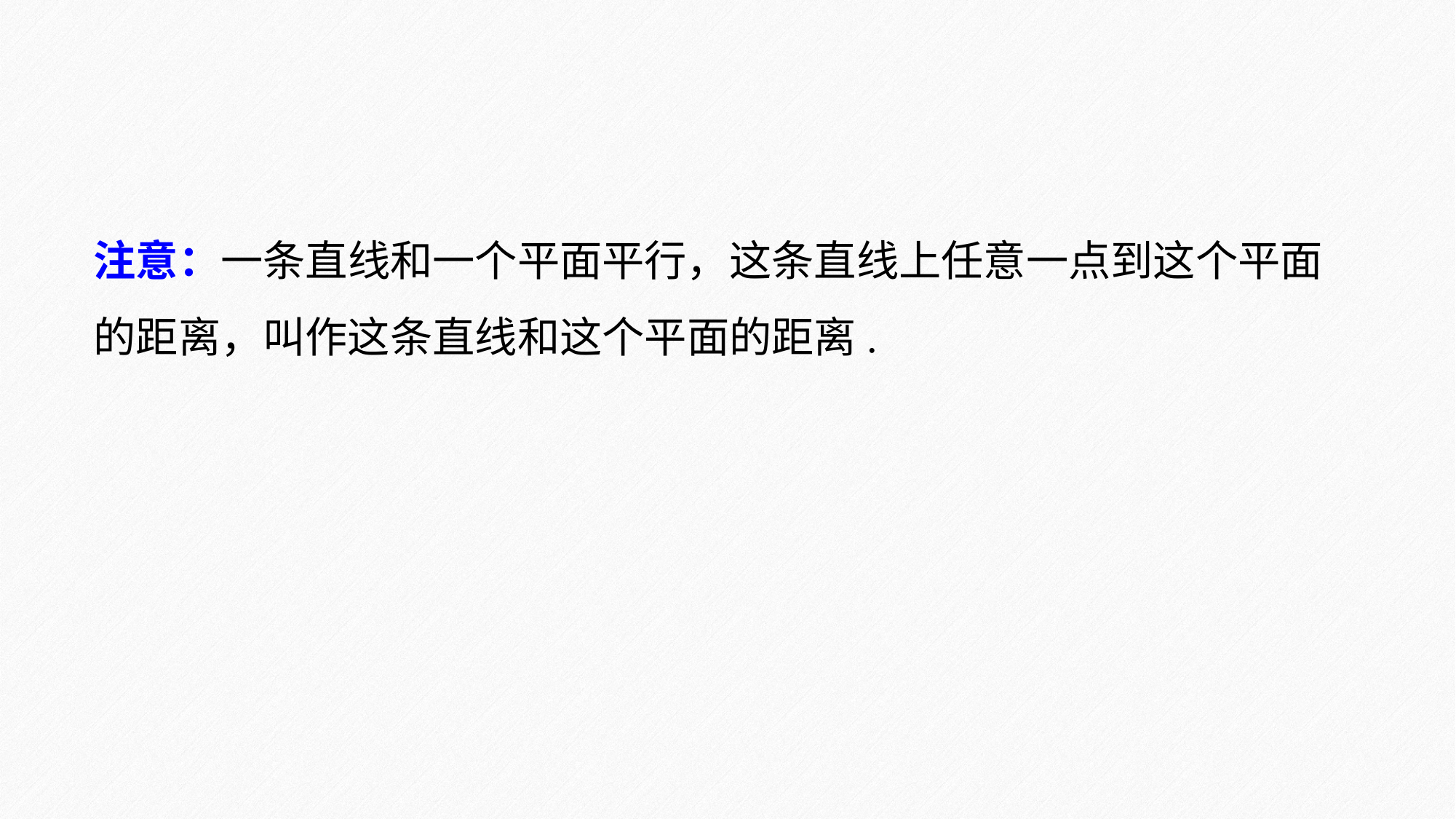

注意：一条直线和一个平面平行，这条直线上任意一点到这个平面的距离，叫作这条直线和这个平面的距离.